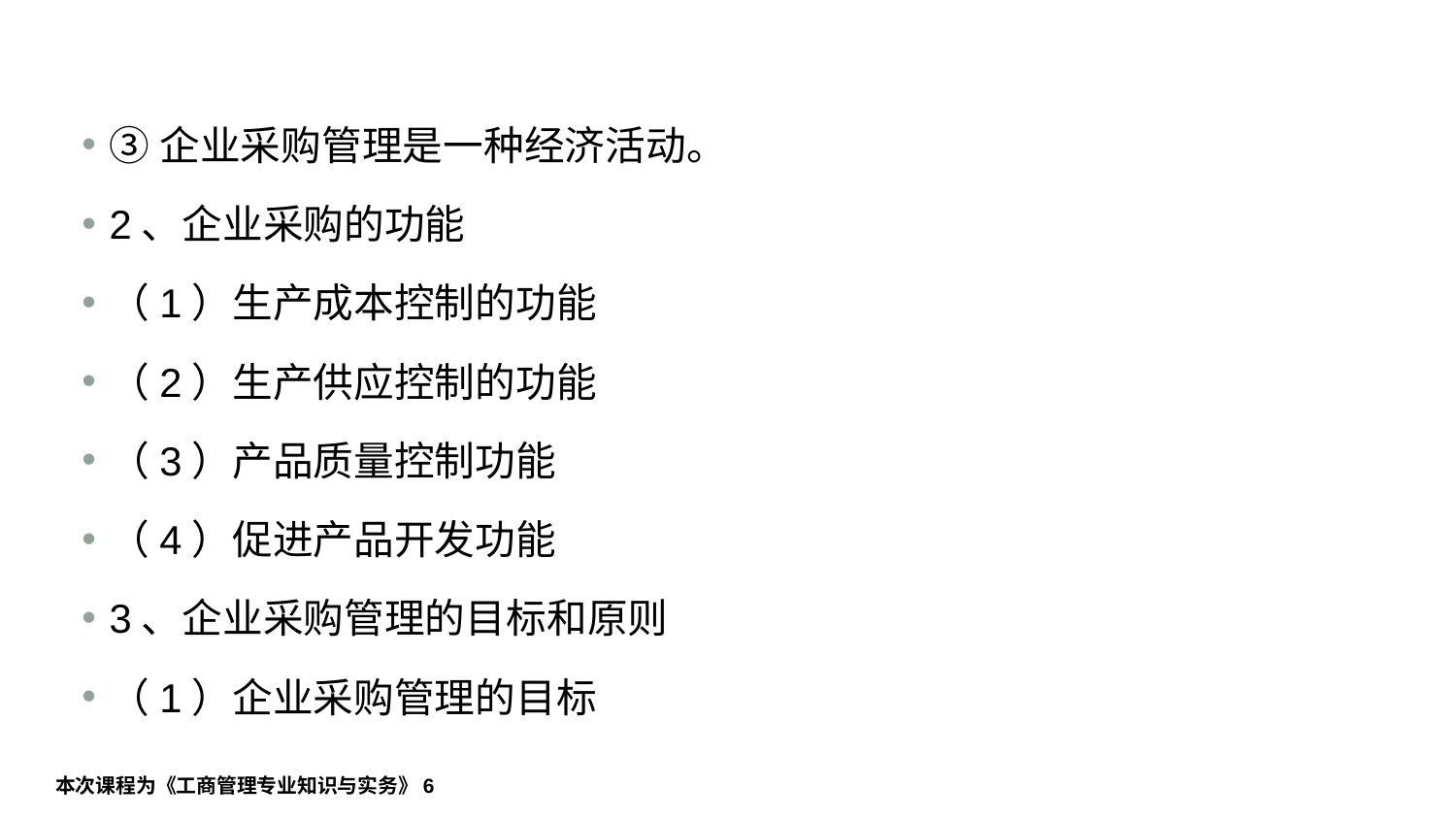

#
③企业采购管理是一种经济活动。
2、企业采购的功能
（1）生产成本控制的功能
（2）生产供应控制的功能
（3）产品质量控制功能
（4）促进产品开发功能
3、企业采购管理的目标和原则
（1）企业采购管理的目标